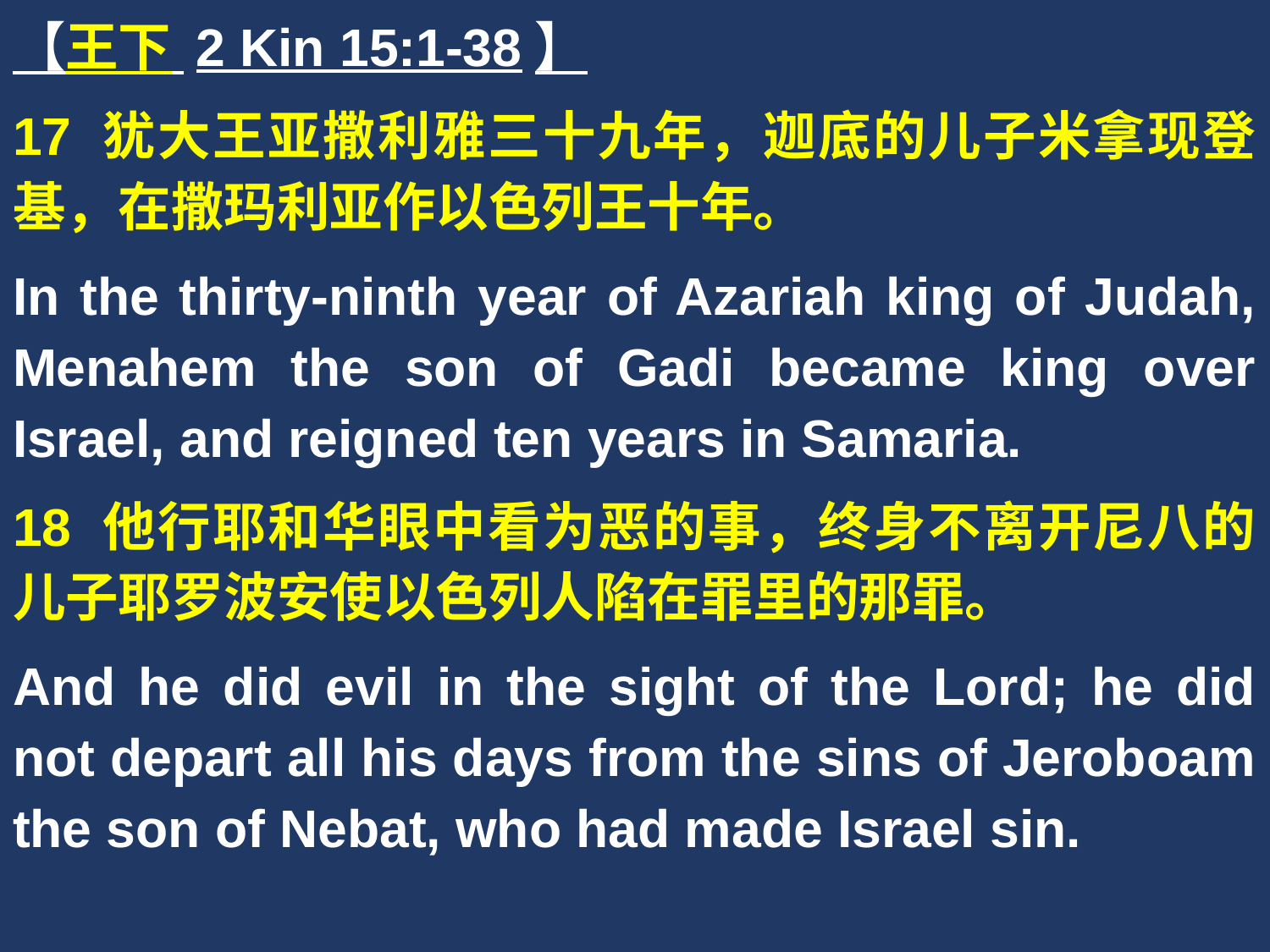

【王下 2 Kin 15:1-38】
17 犹大王亚撒利雅三十九年，迦底的儿子米拿现登基，在撒玛利亚作以色列王十年。
In the thirty-ninth year of Azariah king of Judah, Menahem the son of Gadi became king over Israel, and reigned ten years in Samaria.
18 他行耶和华眼中看为恶的事，终身不离开尼八的儿子耶罗波安使以色列人陷在罪里的那罪。
And he did evil in the sight of the Lord; he did not depart all his days from the sins of Jeroboam the son of Nebat, who had made Israel sin.